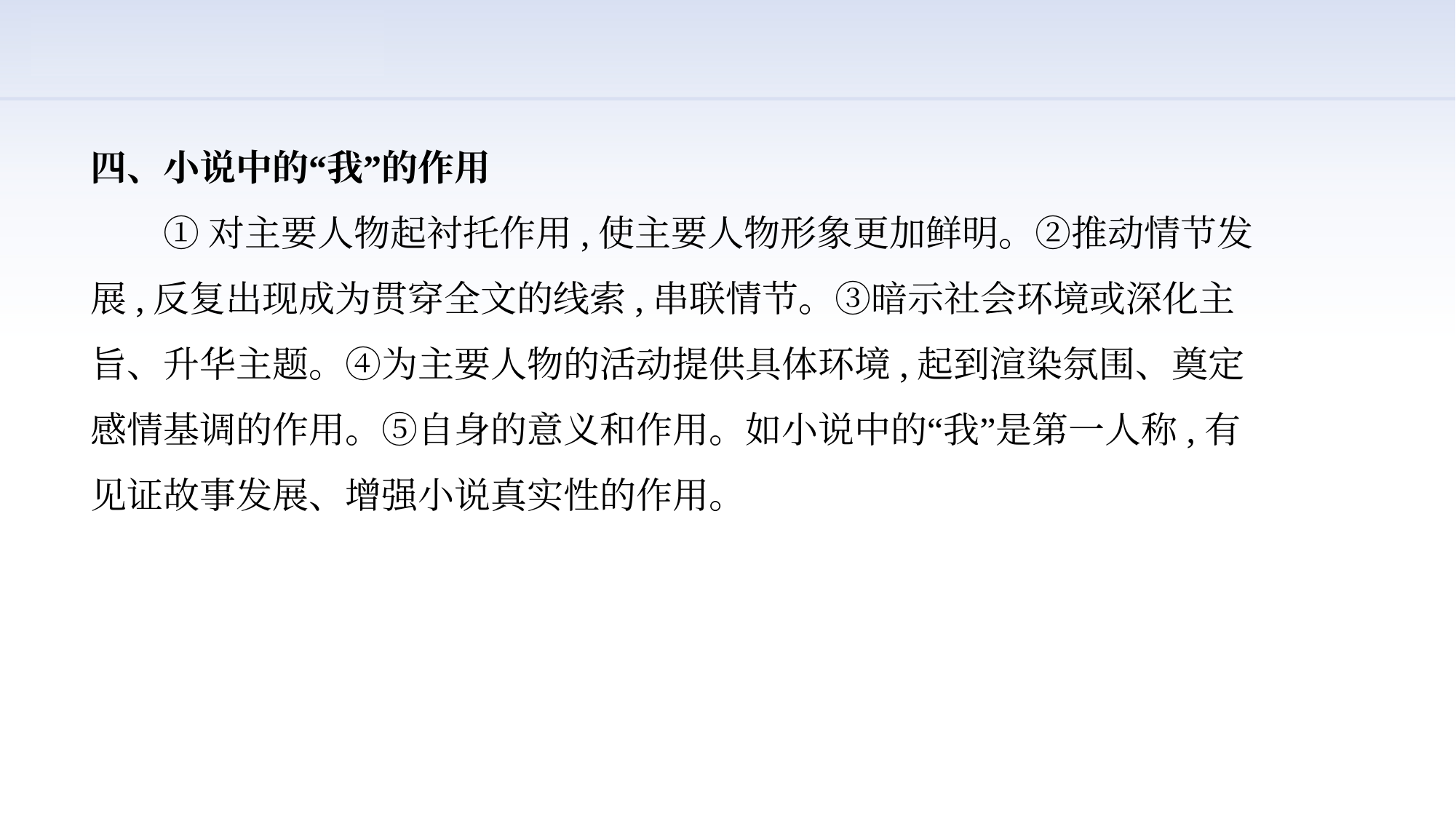

四、小说中的“我”的作用
        ①对主要人物起衬托作用,使主要人物形象更加鲜明。②推动情节发展,反复出现成为贯穿全文的线索,串联情节。③暗示社会环境或深化主旨、升华主题。④为主要人物的活动提供具体环境,起到渲染氛围、奠定感情基调的作用。⑤自身的意义和作用。如小说中的“我”是第一人称,有见证故事发展、增强小说真实性的作用。